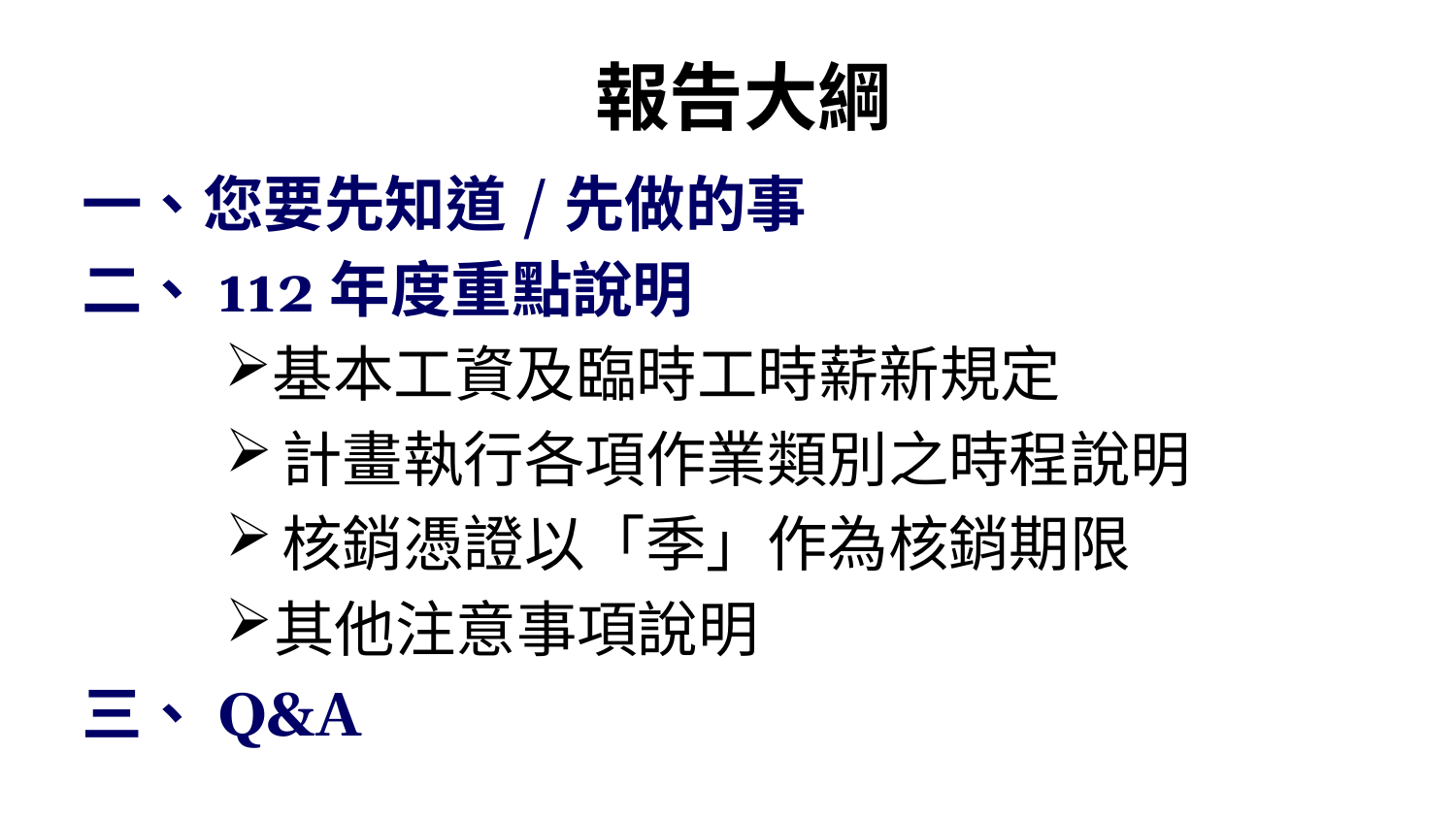

報告大綱
一、您要先知道/先做的事
二、112年度重點說明
基本工資及臨時工時薪新規定
計畫執行各項作業類別之時程說明
核銷憑證以「季」作為核銷期限
其他注意事項說明
三、Q&A